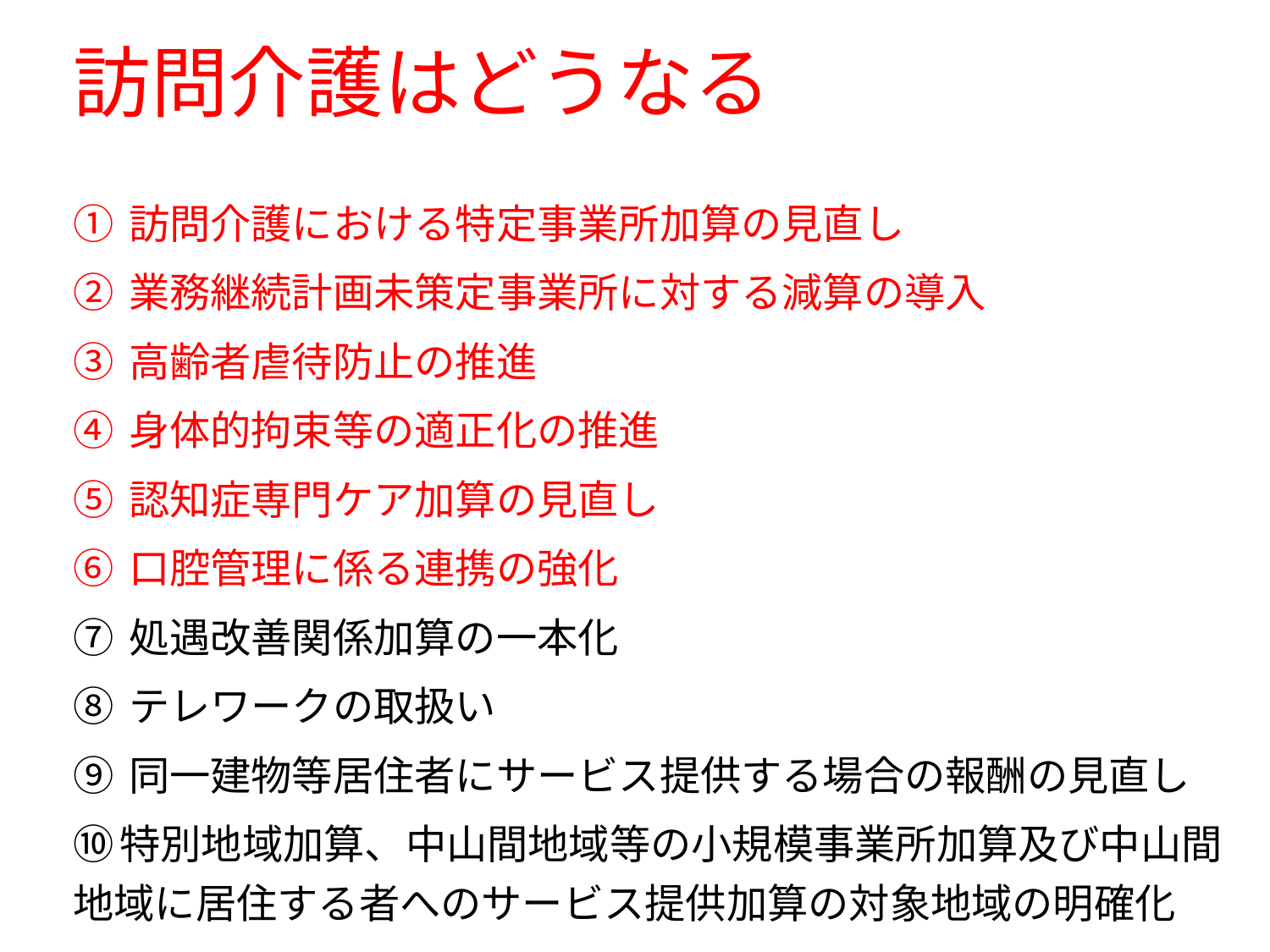

# 訪問介護はどうなる
① 訪問介護における特定事業所加算の見直し
② 業務継続計画未策定事業所に対する減算の導入
③ 高齢者虐待防止の推進
④ 身体的拘束等の適正化の推進
⑤ 認知症専門ケア加算の見直し
⑥ 口腔管理に係る連携の強化
⑦ 処遇改善関係加算の一本化
⑧ テレワークの取扱い
⑨ 同一建物等居住者にサービス提供する場合の報酬の見直し
⑩特別地域加算、中山間地域等の小規模事業所加算及び中山間地域に居住する者へのサービス提供加算の対象地域の明確化
⑪ 特別地域加算の対象地域の見直し